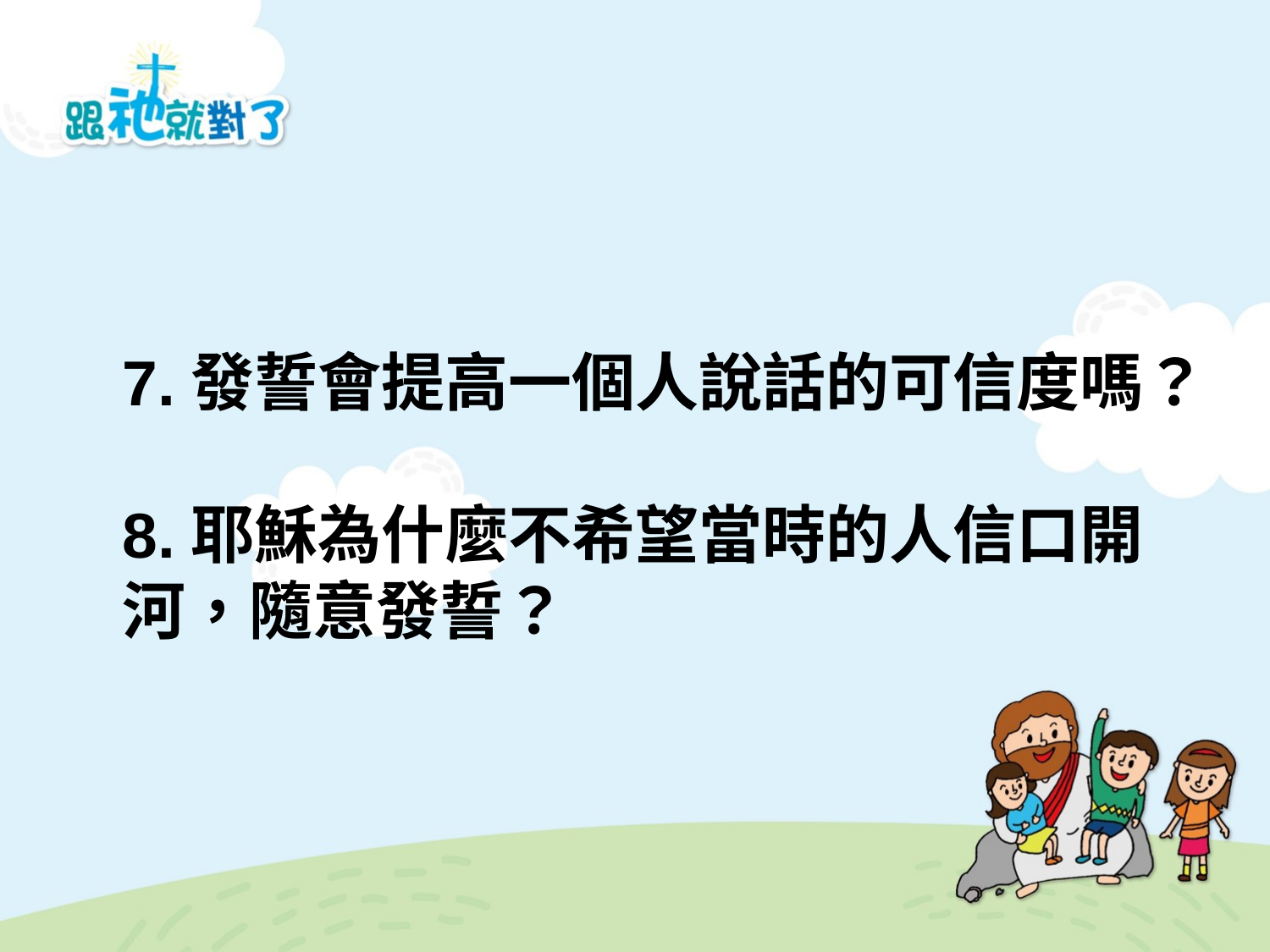

7.發誓會提高一個人說話的可信度嗎？

8.耶穌為什麼不希望當時的人信口開河，隨意發誓？